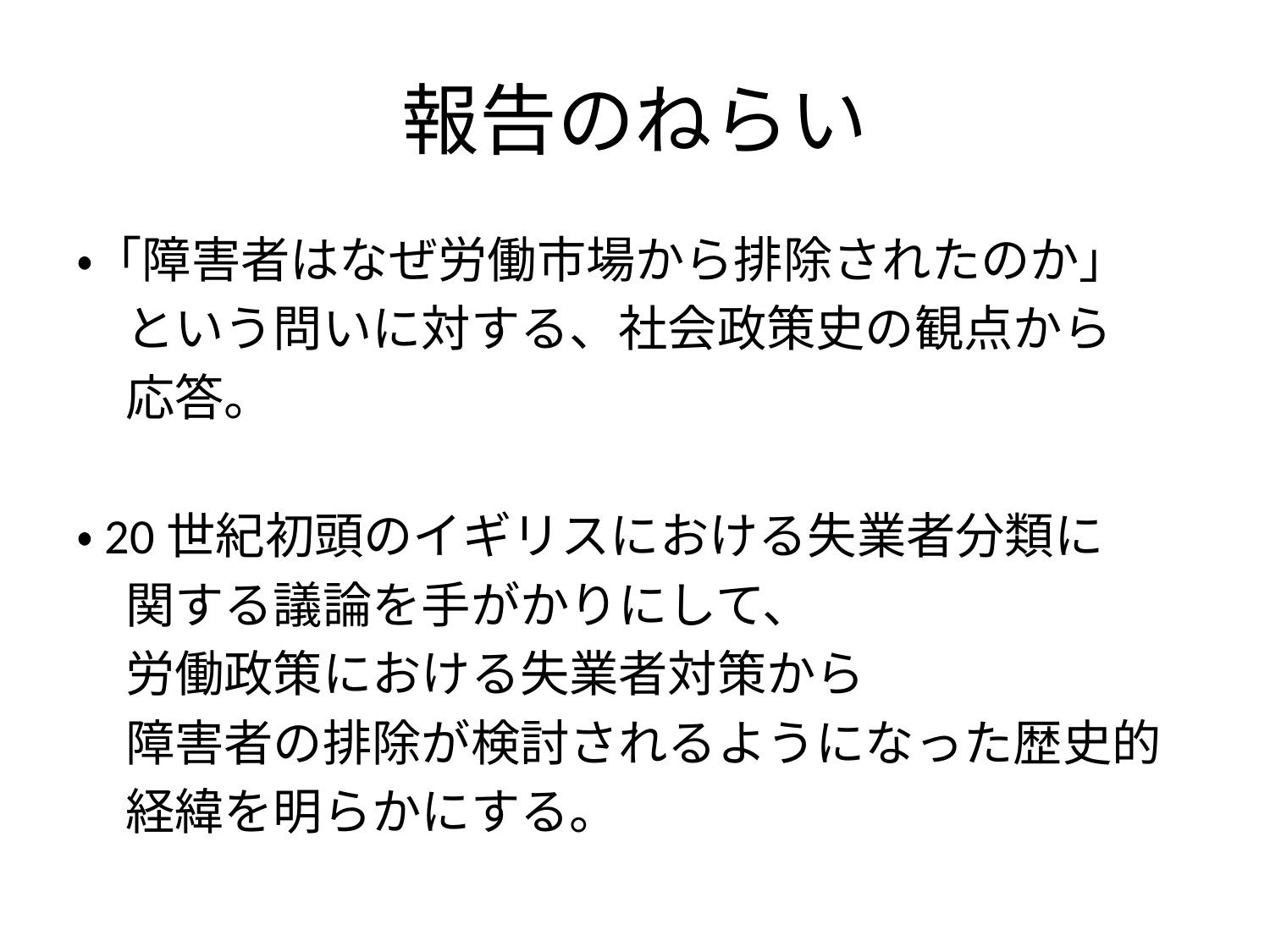

# 報告のねらい
・「障害者はなぜ労働市場から排除されたのか」
　という問いに対する、社会政策史の観点から
　応答。

・20世紀初頭のイギリスにおける失業者分類に
　関する議論を手がかりにして、
　労働政策における失業者対策から
　障害者の排除が検討されるようになった歴史的
　経緯を明らかにする。